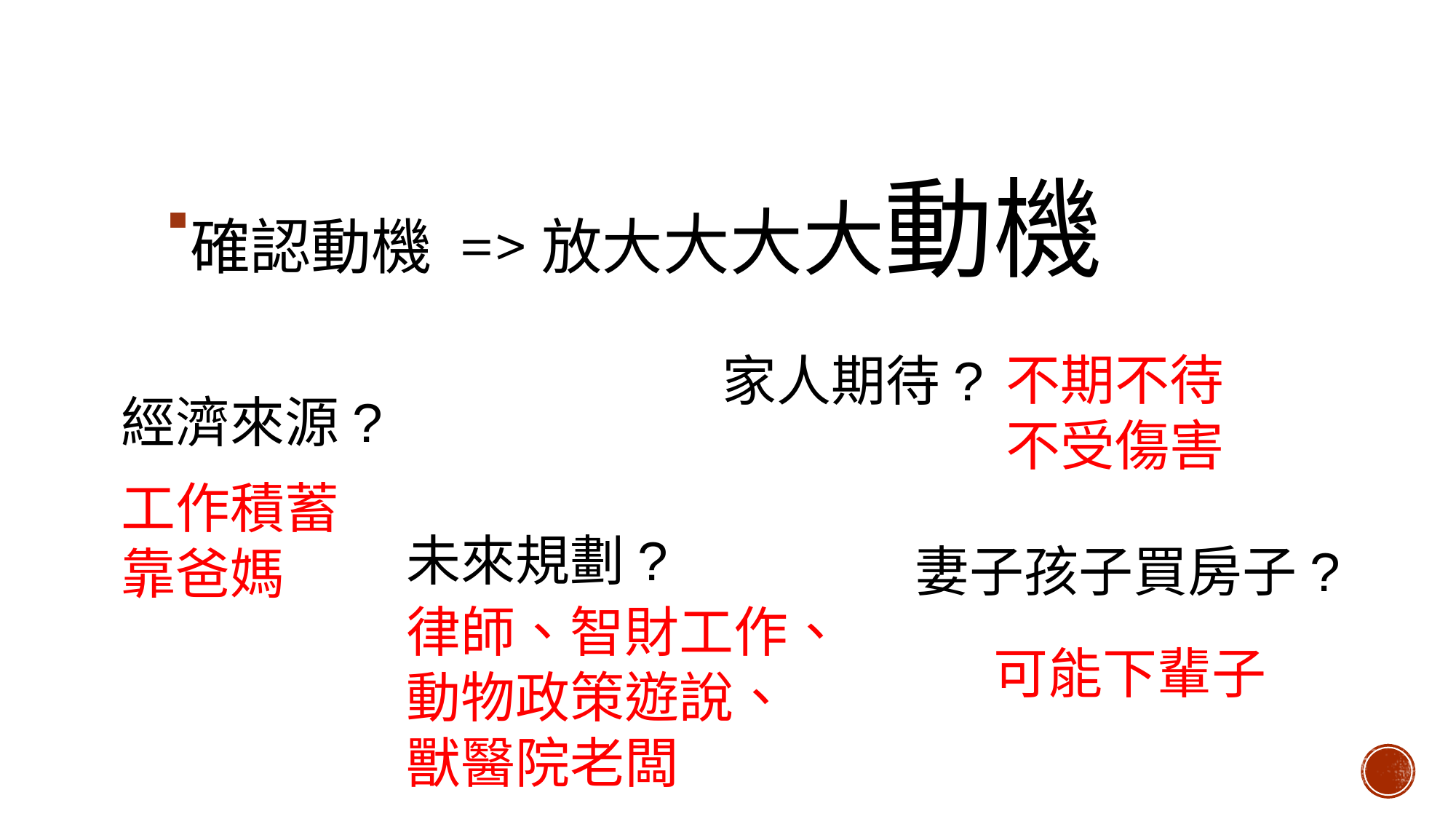

#
確認動機 =>放大大大大動機

不期不待不受傷害
家人期待?
經濟來源?
工作積蓄靠爸媽
未來規劃?
妻子孩子買房子?
律師、智財工作、
動物政策遊說、
獸醫院老闆
可能下輩子